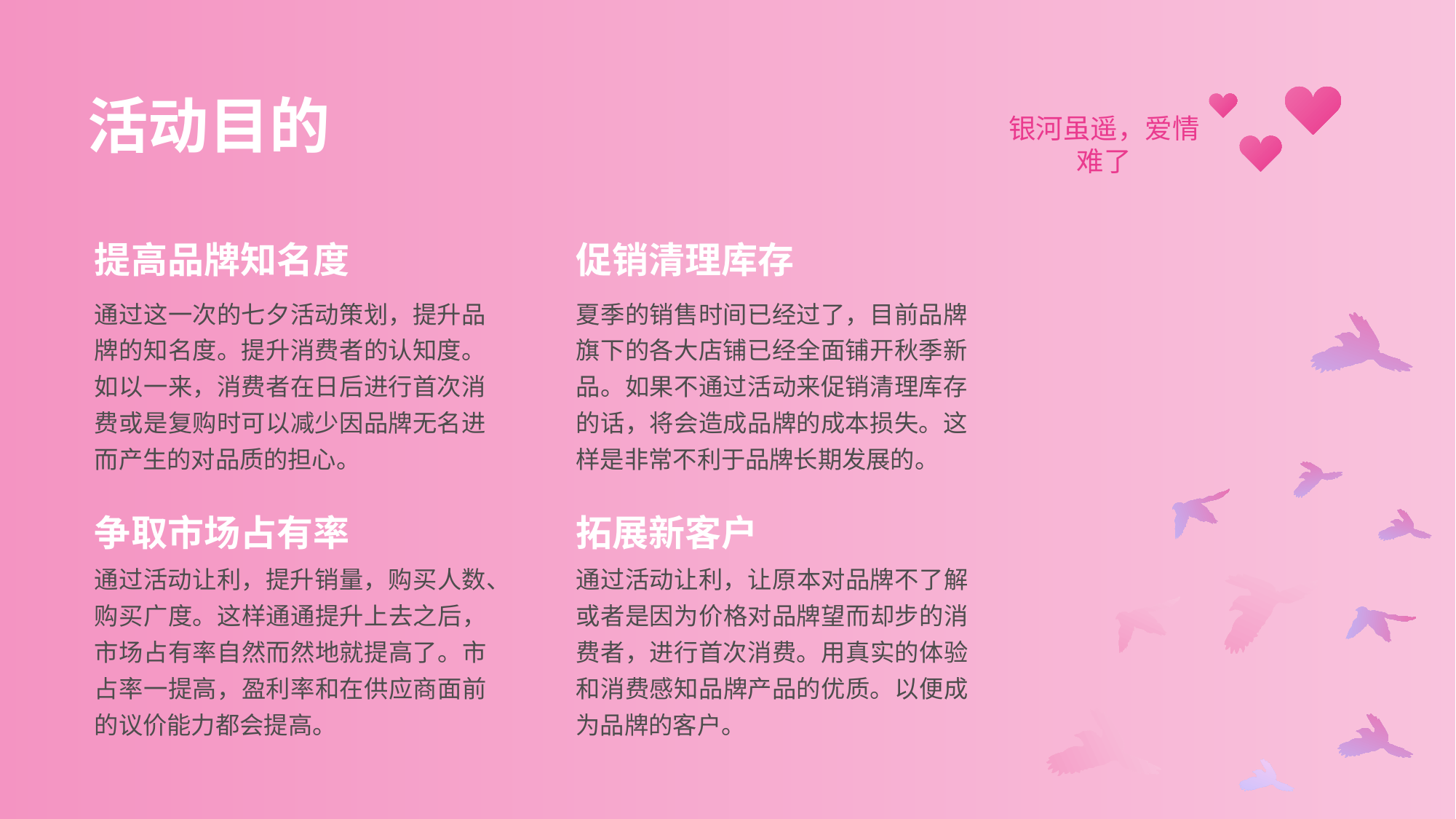

# 活动目的
提高品牌知名度
促销清理库存
通过这一次的七夕活动策划，提升品牌的知名度。提升消费者的认知度。如以一来，消费者在日后进行首次消费或是复购时可以减少因品牌无名进而产生的对品质的担心。
夏季的销售时间已经过了，目前品牌旗下的各大店铺已经全面铺开秋季新品。如果不通过活动来促销清理库存的话，将会造成品牌的成本损失。这样是非常不利于品牌长期发展的。

争取市场占有率
拓展新客户

通过活动让利，提升销量，购买人数、购买广度。这样通通提升上去之后，市场占有率自然而然地就提高了。市占率一提高，盈利率和在供应商面前的议价能力都会提高。
通过活动让利，让原本对品牌不了解或者是因为价格对品牌望而却步的消费者，进行首次消费。用真实的体验和消费感知品牌产品的优质。以便成为品牌的客户。